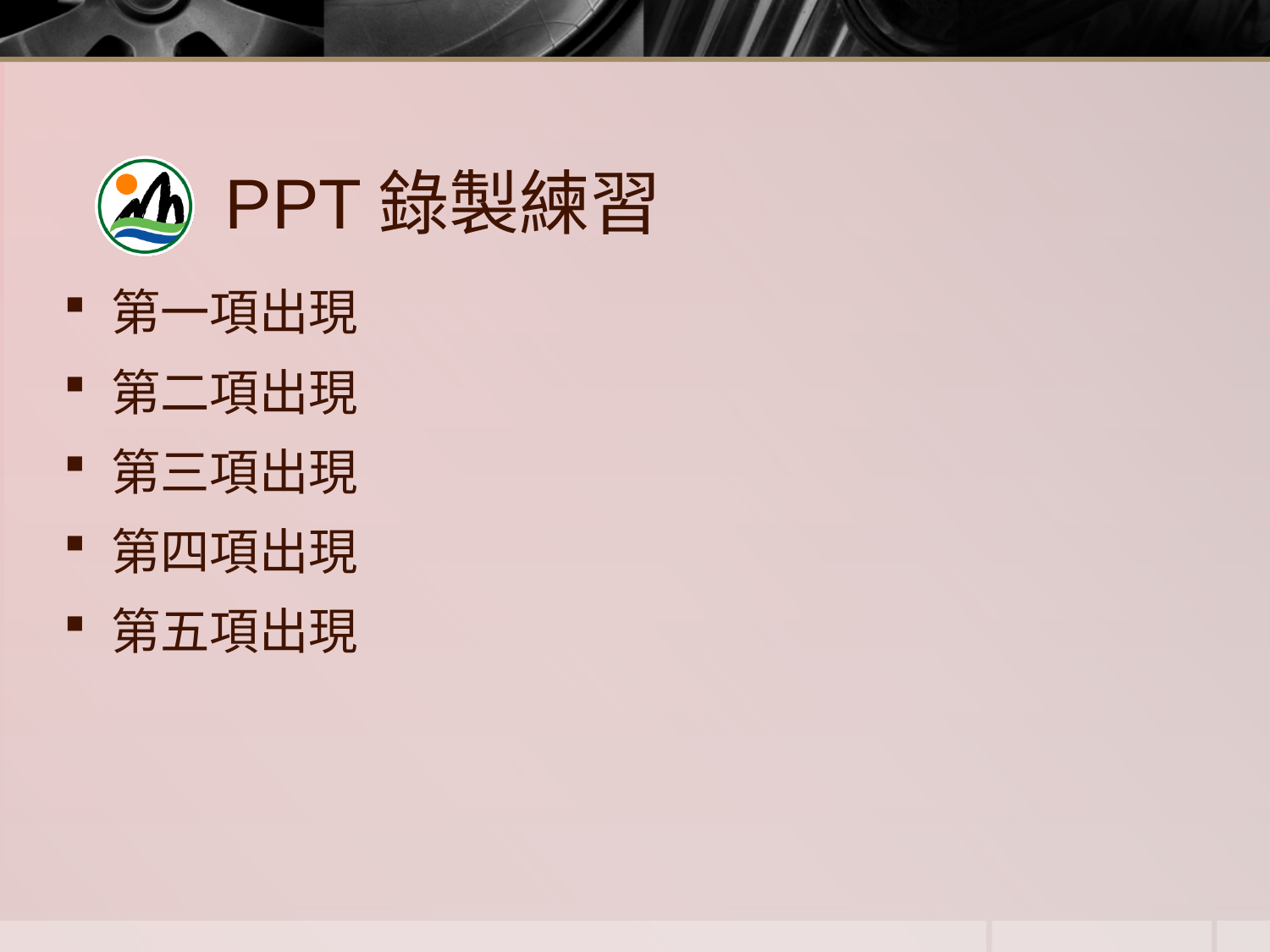

# PPT錄製練習
第一項出現
第二項出現
第三項出現
第四項出現
第五項出現